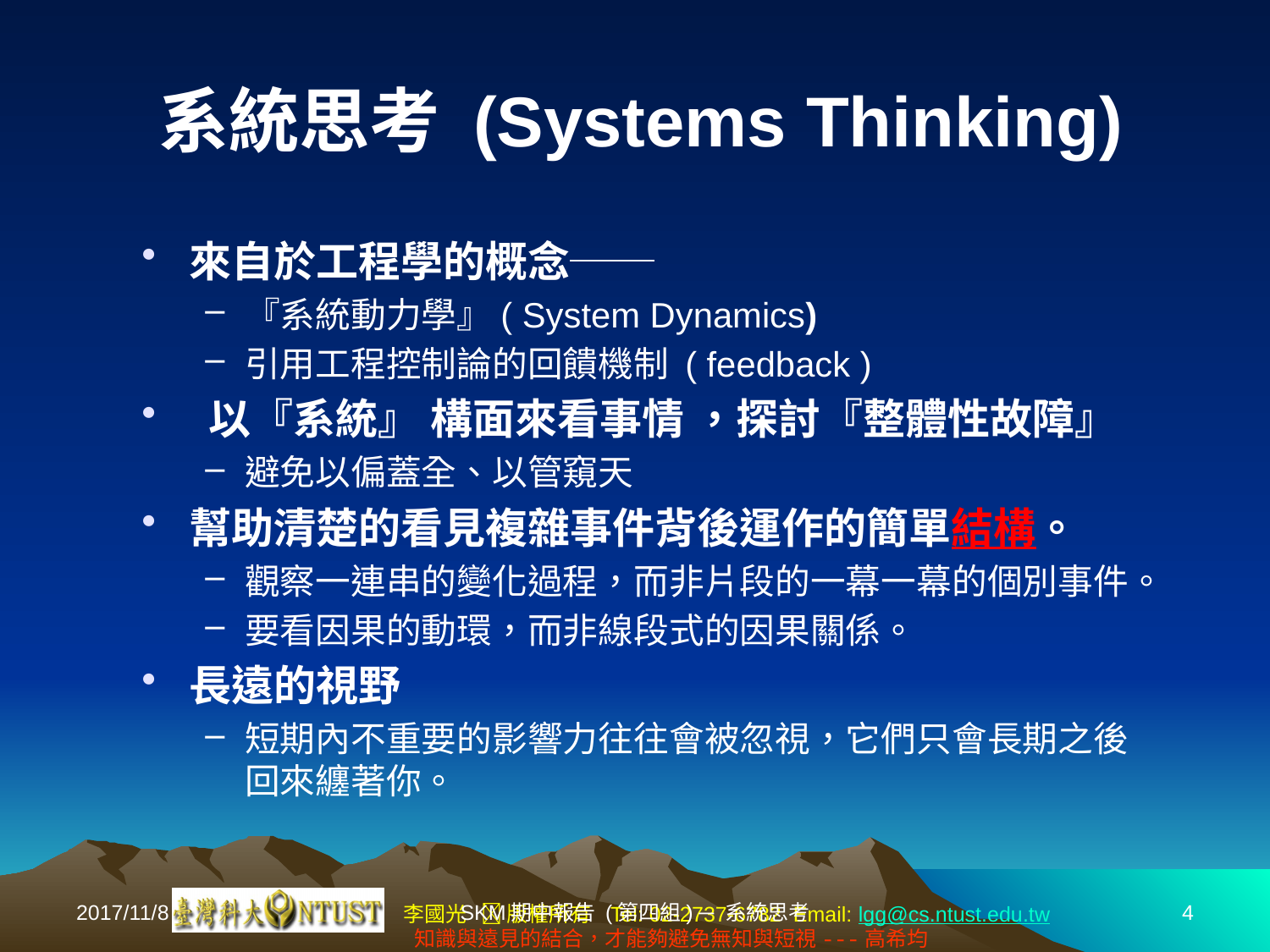

# 系統思考 (Systems Thinking)
來自於工程學的概念──
『系統動力學』( System Dynamics)
引用工程控制論的回饋機制 ( feedback )
 以『系統』 構面來看事情 ，探討『整體性故障』
避免以偏蓋全、以管窺天
幫助清楚的看見複雜事件背後運作的簡單結構。
觀察一連串的變化過程，而非片段的一幕一幕的個別事件。
要看因果的動環，而非線段式的因果關係。
長遠的視野
短期內不重要的影響力往往會被忽視，它們只會長期之後回來纏著你。
2017/11/8
SKM期中報告 (第四組) ─ 系統思考
4